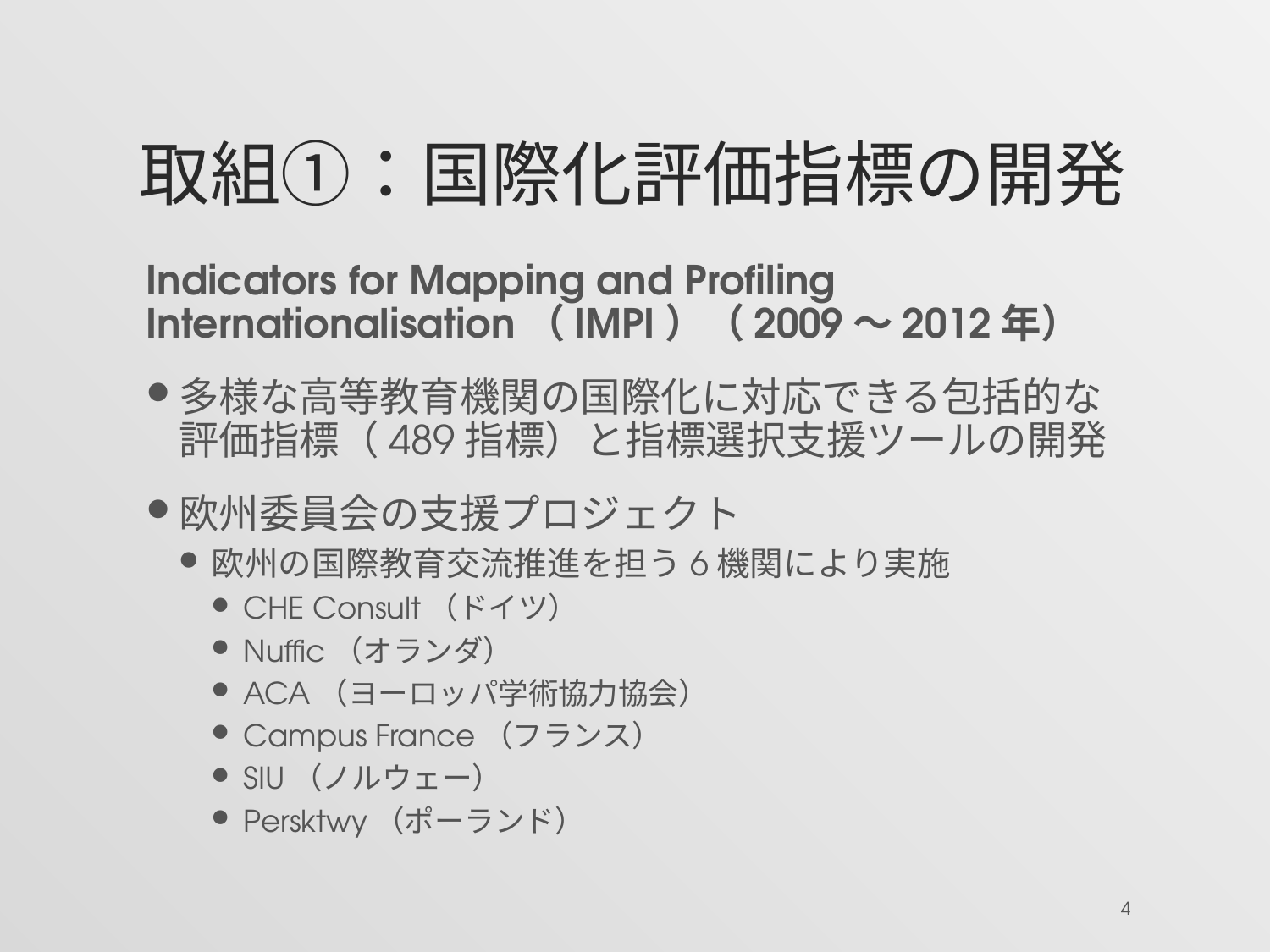

# 取組①：国際化評価指標の開発
Indicators for Mapping and Profiling Internationalisation（IMPI）（2009～2012年）
多様な高等教育機関の国際化に対応できる包括的な評価指標（489指標）と指標選択支援ツールの開発
欧州委員会の支援プロジェクト
欧州の国際教育交流推進を担う6機関により実施
CHE Consult（ドイツ）
Nuffic（オランダ）
ACA（ヨーロッパ学術協力協会）
Campus France（フランス）
SIU（ノルウェー）
Persktwy（ポーランド）

4